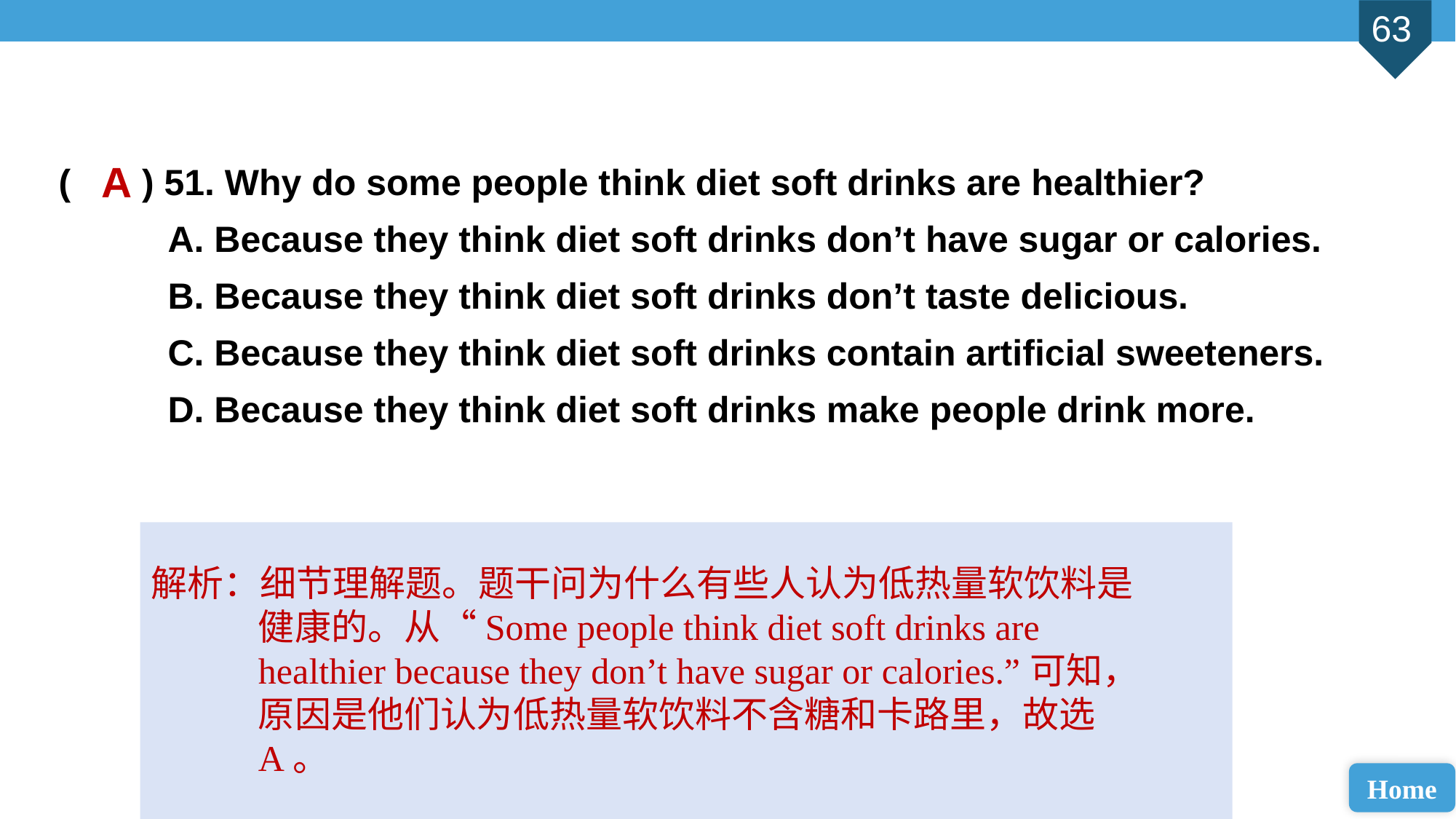

(       ) 51. Why do some people think diet soft drinks are healthier?
A. Because they think diet soft drinks don’t have sugar or calories.
B. Because they think diet soft drinks don’t taste delicious.
C. Because they think diet soft drinks contain artificial sweeteners.
D. Because they think diet soft drinks make people drink more.
A

解析：细节理解题。题干问为什么有些人认为低热量软饮料是健康的。从“Some people think diet soft drinks are healthier because they don’t have sugar or calories.”可知，原因是他们认为低热量软饮料不含糖和卡路里，故选A。